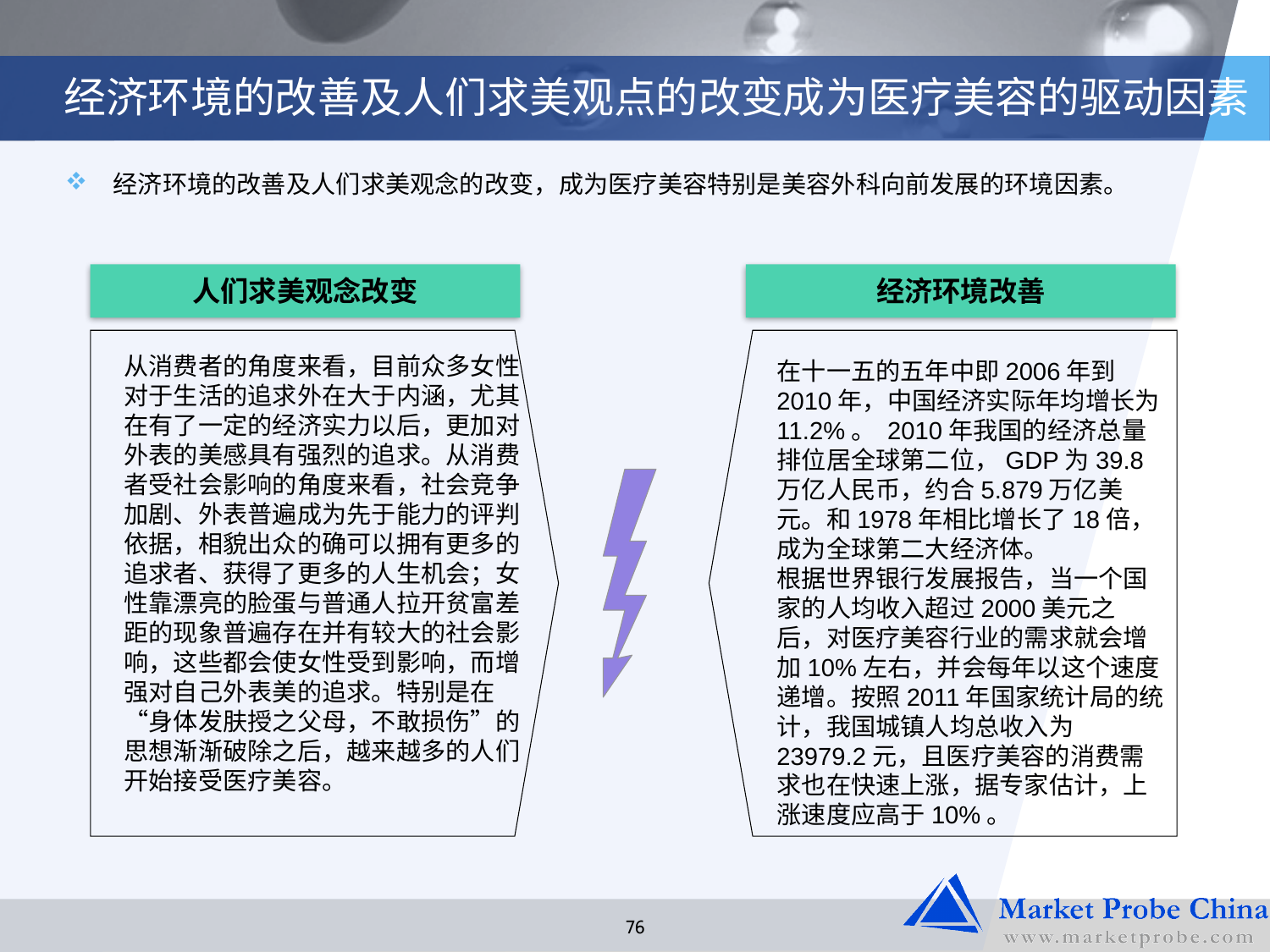

# 经济环境的改善及人们求美观点的改变成为医疗美容的驱动因素
经济环境的改善及人们求美观念的改变，成为医疗美容特别是美容外科向前发展的环境因素。

人们求美观念改变
经济环境改善

从消费者的角度来看，目前众多女性对于生活的追求外在大于内涵，尤其在有了一定的经济实力以后，更加对外表的美感具有强烈的追求。从消费者受社会影响的角度来看，社会竞争加剧、外表普遍成为先于能力的评判依据，相貌出众的确可以拥有更多的追求者、获得了更多的人生机会；女性靠漂亮的脸蛋与普通人拉开贫富差距的现象普遍存在并有较大的社会影响，这些都会使女性受到影响，而增强对自己外表美的追求。特别是在“身体发肤授之父母，不敢损伤”的思想渐渐破除之后，越来越多的人们开始接受医疗美容。

在十一五的五年中即2006年到2010年，中国经济实际年均增长为11.2%。 2010年我国的经济总量排位居全球第二位，GDP为39.8万亿人民币，约合5.879万亿美元。和1978年相比增长了18倍，成为全球第二大经济体。
根据世界银行发展报告，当一个国家的人均收入超过2000美元之后，对医疗美容行业的需求就会增加10%左右，并会每年以这个速度递增。按照2011年国家统计局的统计，我国城镇人均总收入为23979.2元，且医疗美容的消费需求也在快速上涨，据专家估计，上涨速度应高于10%。

76